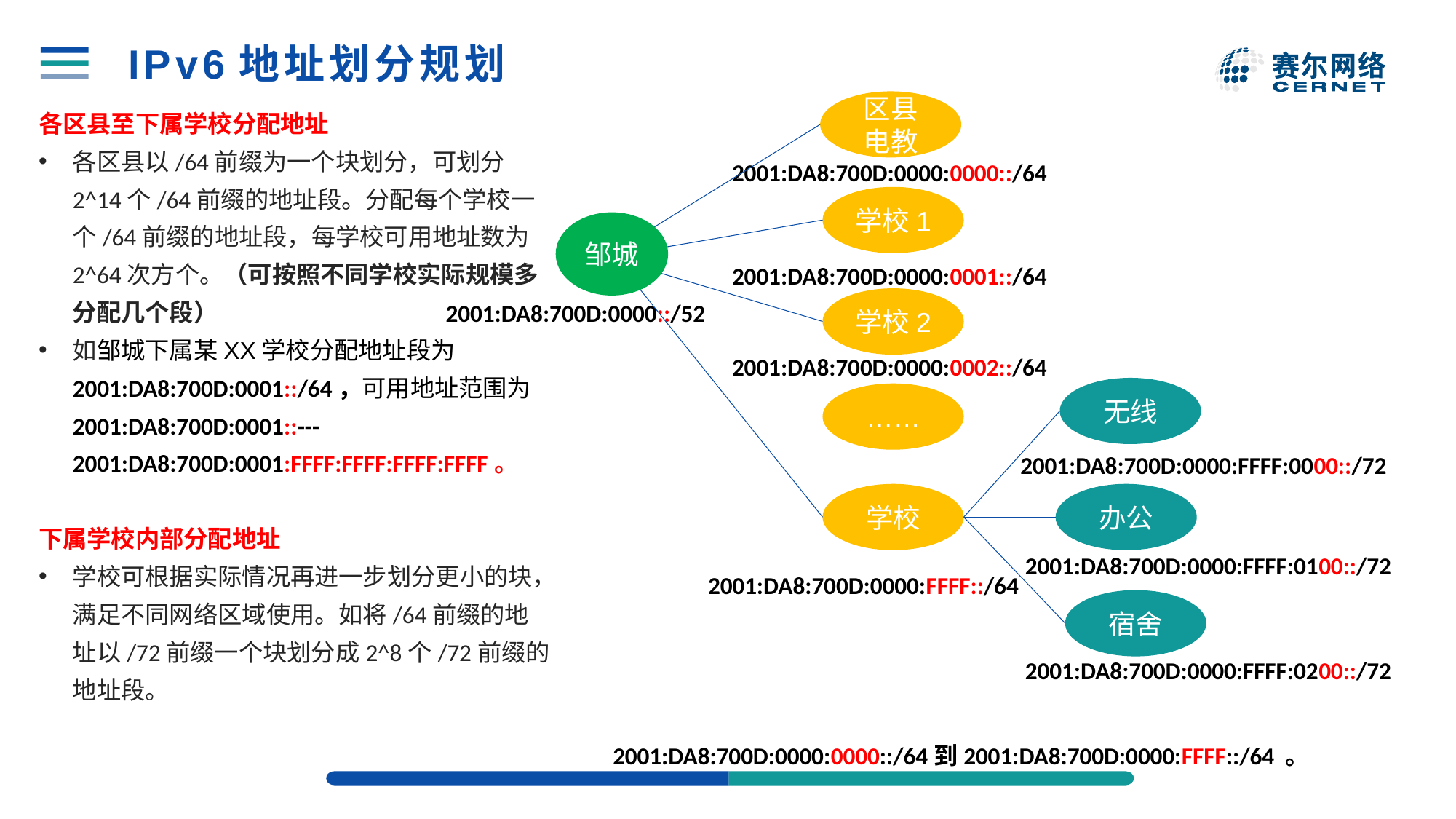

# IPv6地址划分规划
区县电教
各区县至下属学校分配地址
各区县以/64前缀为一个块划分，可划分2^14个/64前缀的地址段。分配每个学校一个/64前缀的地址段，每学校可用地址数为2^64次方个。（可按照不同学校实际规模多分配几个段）
如邹城下属某XX学校分配地址段为2001:DA8:700D:0001::/64，可用地址范围为2001:DA8:700D:0001::---2001:DA8:700D:0001:FFFF:FFFF:FFFF:FFFF。

下属学校内部分配地址
学校可根据实际情况再进一步划分更小的块，满足不同网络区域使用。如将/64前缀的地址以/72前缀一个块划分成2^8个/72前缀的地址段。

2001:DA8:700D:0000:0000::/64
学校1
邹城
2001:DA8:700D:0000:0001::/64
学校2
2001:DA8:700D:0000::/52
2001:DA8:700D:0000:0002::/64
无线
……
2001:DA8:700D:0000:FFFF:0000::/72
办公
学校
2001:DA8:700D:0000:FFFF:0100::/72
2001:DA8:700D:0000:FFFF::/64
宿舍
2001:DA8:700D:0000:FFFF:0200::/72
2001:DA8:700D:0000:0000::/64到2001:DA8:700D:0000:FFFF::/64 。